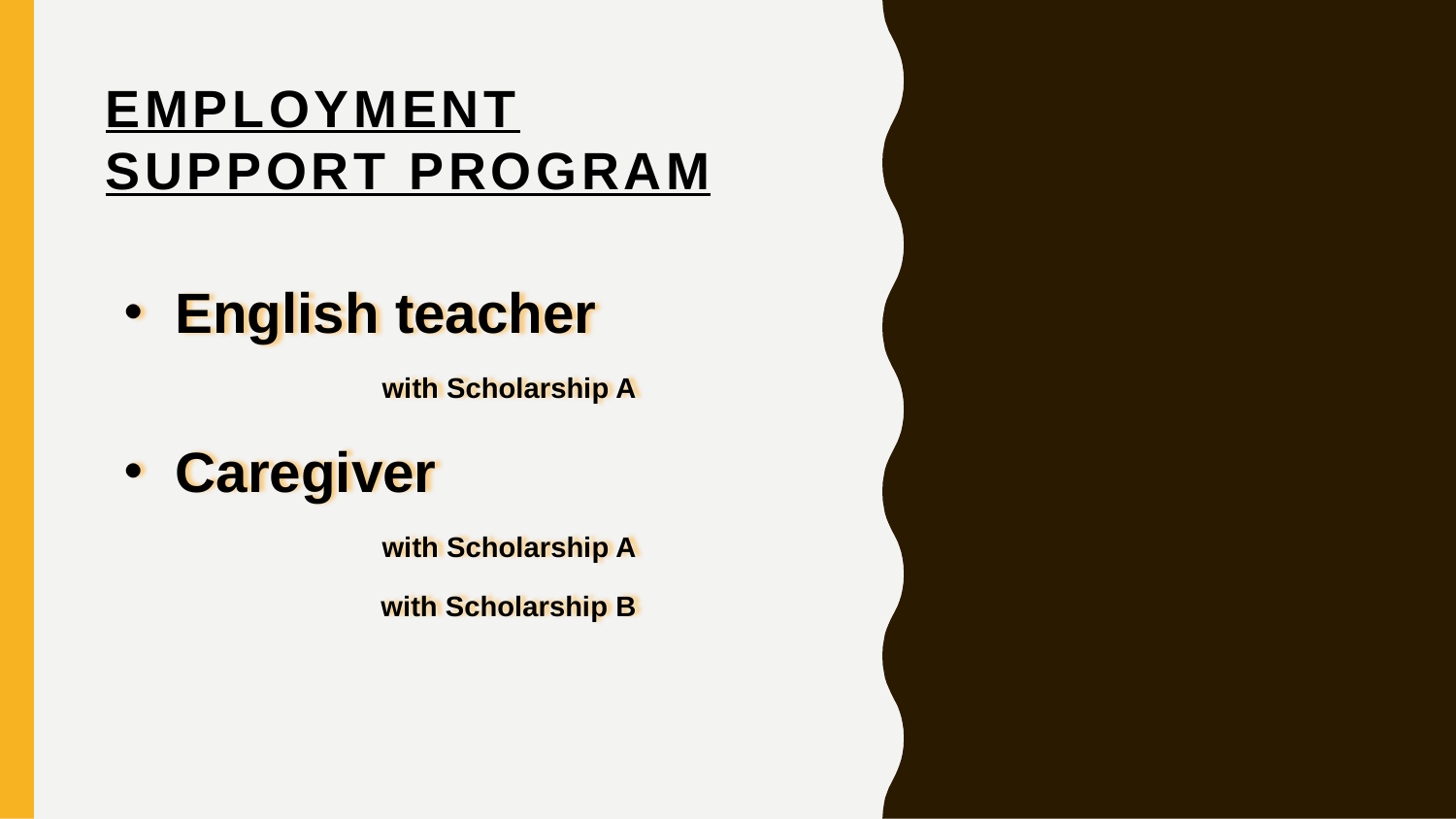

# EMPLOYMENT SUPPORT PROGRAM
・English teacher
with Scholarship A
・Caregiver
with Scholarship A
with Scholarship B